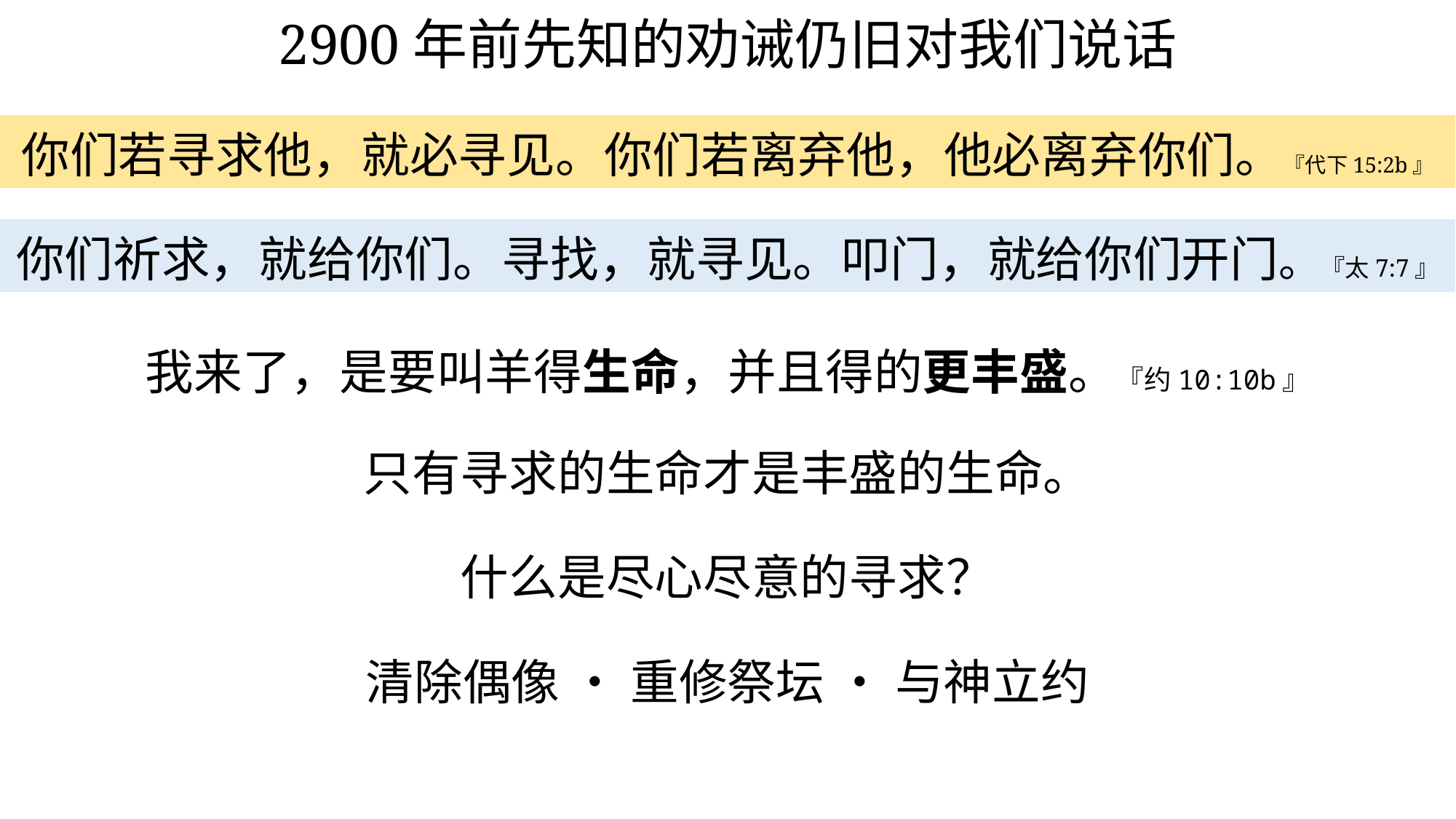

2900年前先知的劝诫仍旧对我们说话
你们若寻求他，就必寻见。你们若离弃他，他必离弃你们。『代下15:2b』
你们祈求，就给你们。寻找，就寻见。叩门，就给你们开门。『太7:7』
我来了，是要叫羊得生命，并且得的更丰盛。『约10:10b』
只有寻求的生命才是丰盛的生命。
什么是尽心尽意的寻求？
清除偶像 • 重修祭坛 • 与神立约